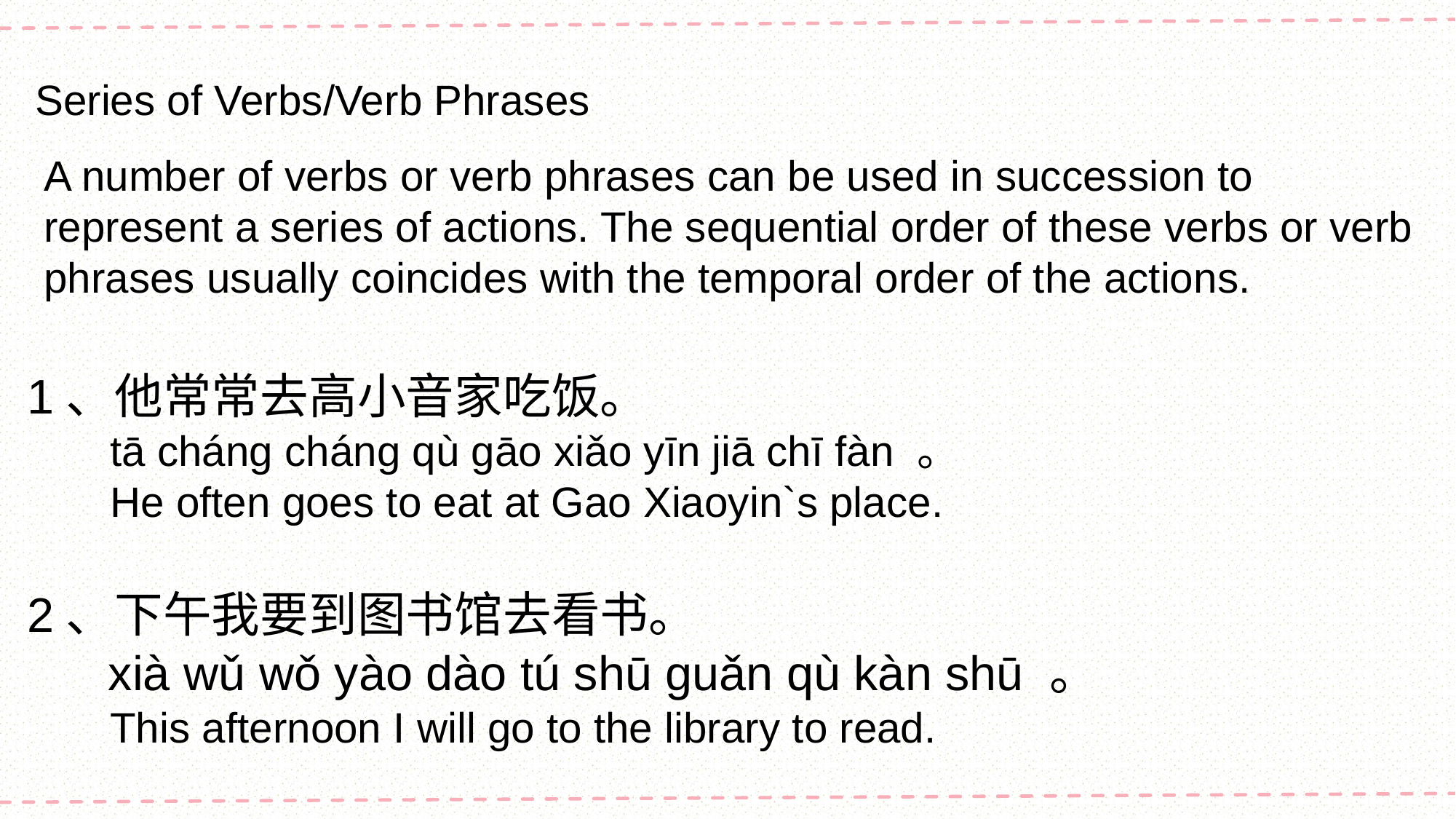

Series of Verbs/Verb Phrases

A number of verbs or verb phrases can be used in succession to represent a series of actions. The sequential order of these verbs or verb phrases usually coincides with the temporal order of the actions.
1、他常常去高小音家吃饭。
       tā cháng cháng qù gāo xiǎo yīn jiā chī fàn 。
       He often goes to eat at Gao Xiaoyin`s place.

2、下午我要到图书馆去看书。
      xià wǔ wǒ yào dào tú shū guǎn qù kàn shū 。
       This afternoon I will go to the library to read.